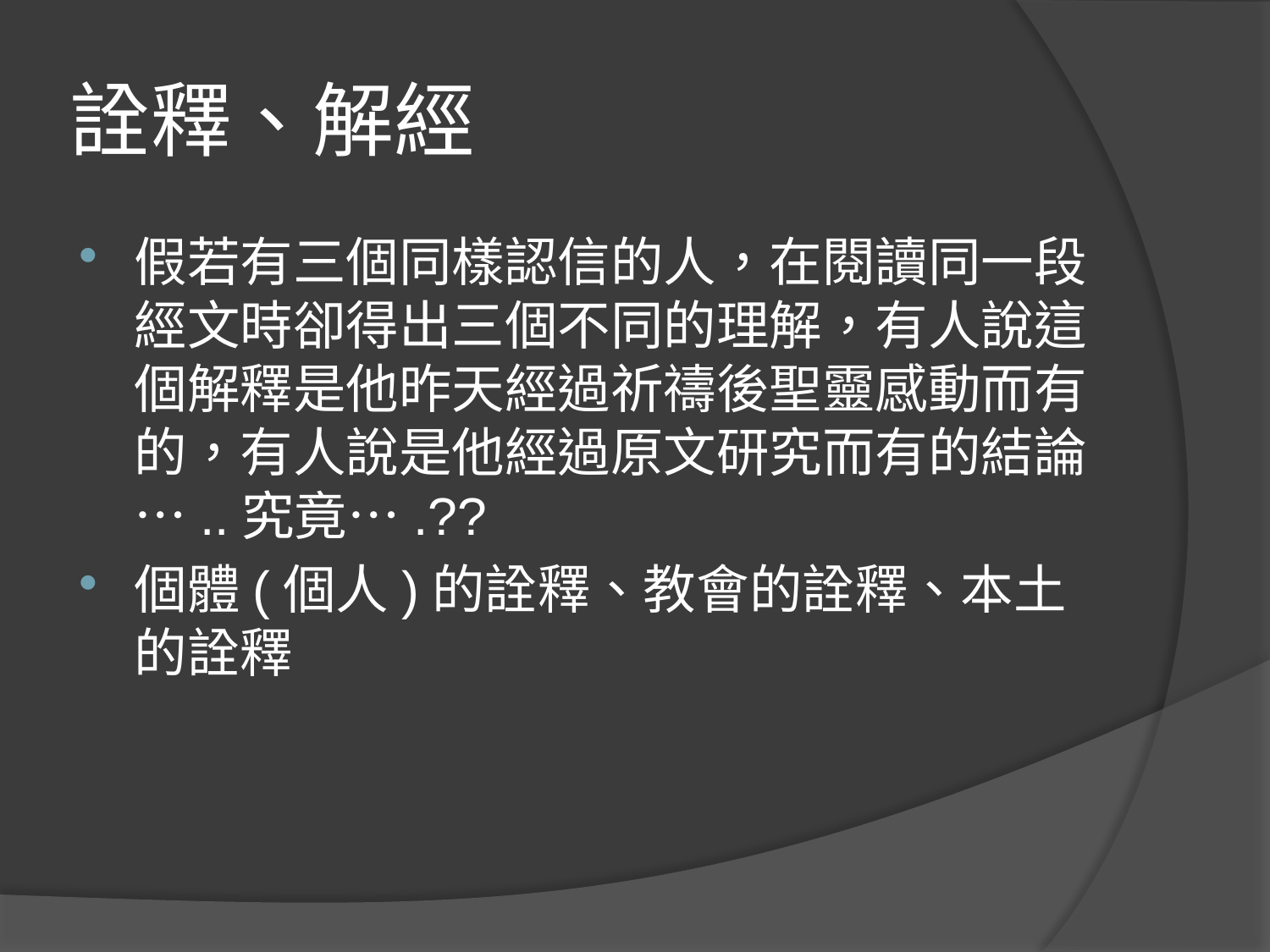

# 詮釋、解經
假若有三個同樣認信的人，在閱讀同一段經文時卻得出三個不同的理解，有人說這個解釋是他昨天經過祈禱後聖靈感動而有的，有人說是他經過原文研究而有的結論…..究竟….??
個體(個人)的詮釋、教會的詮釋、本土的詮釋